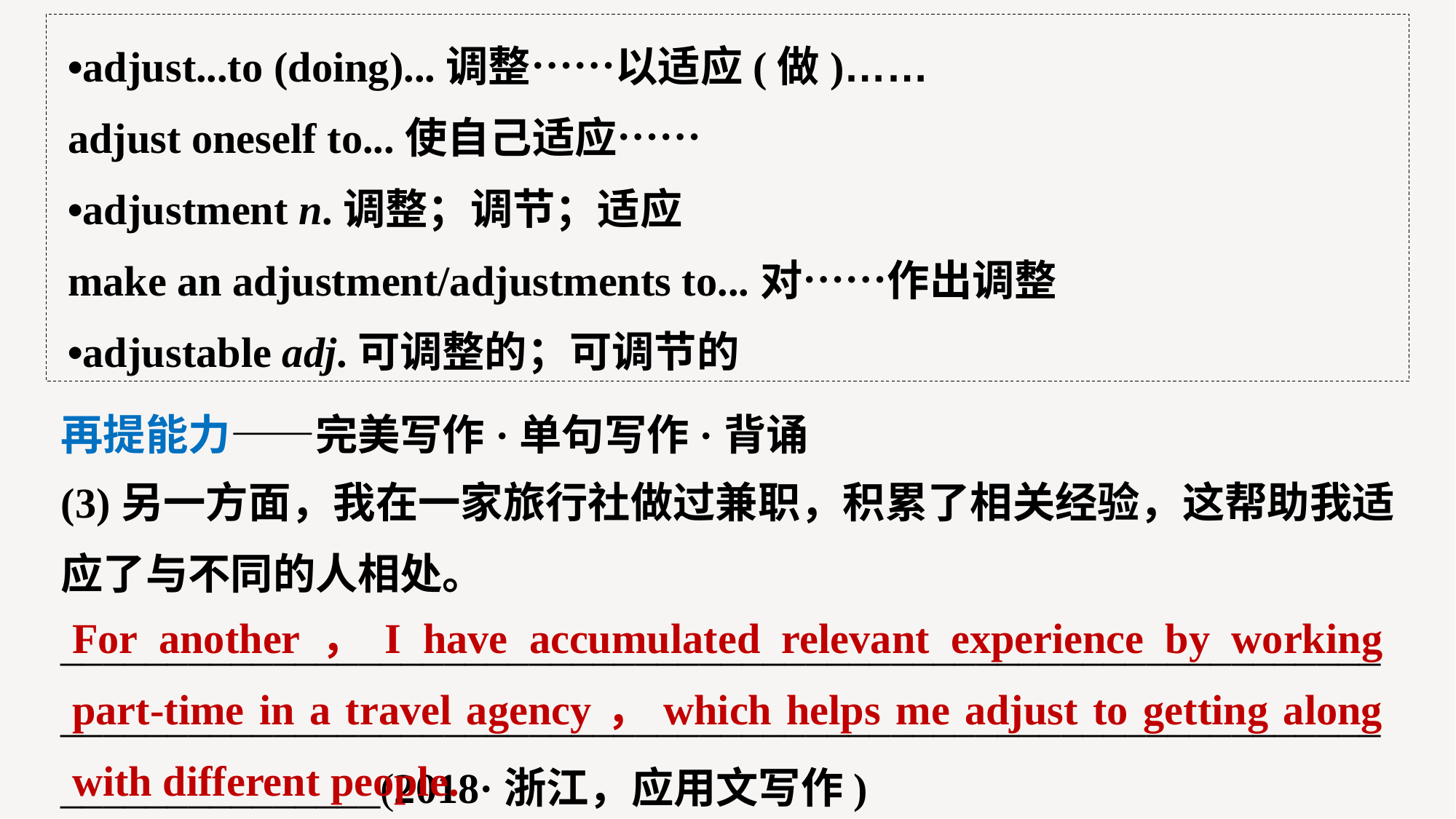

•adjust...to (doing)...调整……以适应(做)……
adjust oneself to...使自己适应……
•adjustment n.调整；调节；适应
make an adjustment/adjustments to...对……作出调整
•adjustable adj.可调整的；可调节的
再提能力——完美写作·单句写作·背诵
(3)另一方面，我在一家旅行社做过兼职，积累了相关经验，这帮助我适应了与不同的人相处。
___________________________________________________________________________________________________________________________________________(2018·浙江，应用文写作)
For another，I have accumulated relevant experience by working part-time in a travel agency，which helps me adjust to getting along with different people.